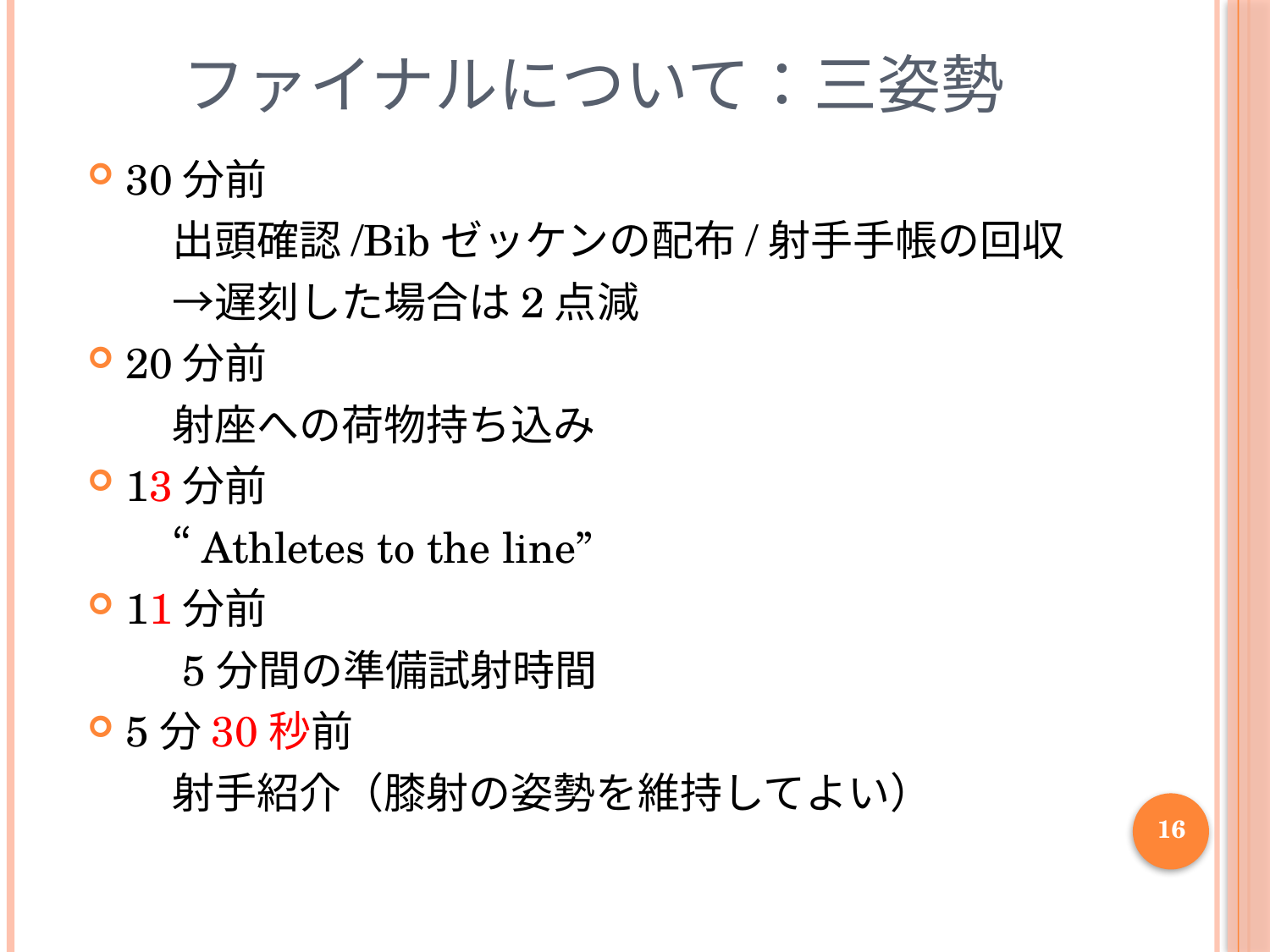

# ファイナルについて：三姿勢
30分前
　　出頭確認/Bibゼッケンの配布/射手手帳の回収
　　→遅刻した場合は2点減
20分前
　　射座への荷物持ち込み
13分前
　　“Athletes to the line”
11分前
　　5分間の準備試射時間
5分30秒前
　　射手紹介（膝射の姿勢を維持してよい）

16